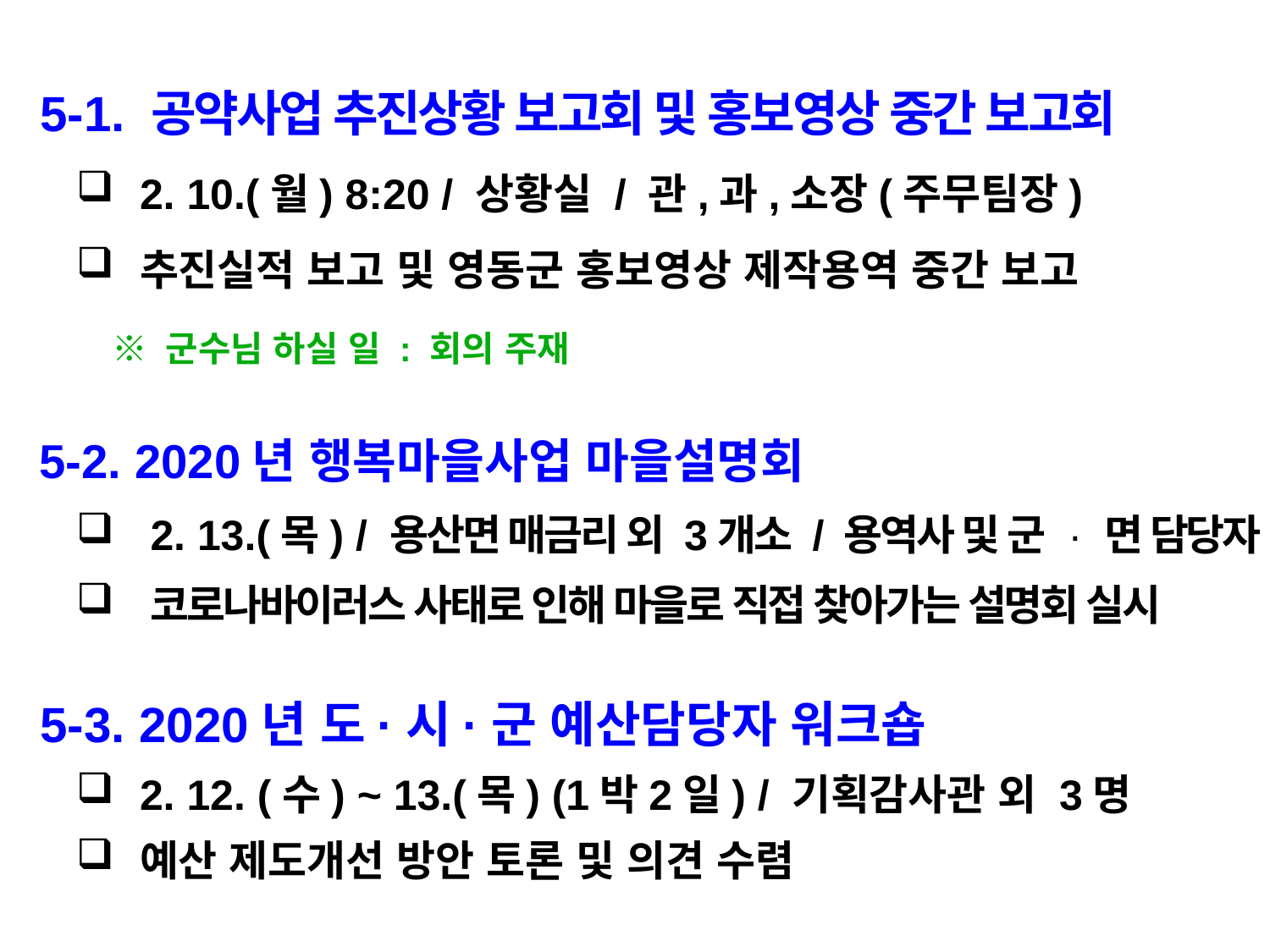

5-1. 공약사업 추진상황 보고회 및 홍보영상 중간 보고회
2. 10.(월) 8:20 / 상황실 / 관,과,소장(주무팀장)
추진실적 보고 및 영동군 홍보영상 제작용역 중간 보고
   ※ 군수님 하실 일 : 회의 주재
  5-2. 2020년 행복마을사업 마을설명회
2. 13.(목) / 용산면 매금리 외 3개소 / 용역사 및 군 · 면 담당자
코로나바이러스 사태로 인해 마을로 직접 찾아가는 설명회 실시
  5-3. 2020년 도·시·군 예산담당자 워크숍
2. 12. (수) ~ 13.(목) (1박2일) / 기획감사관 외 3명
예산 제도개선 방안 토론 및 의견 수렴